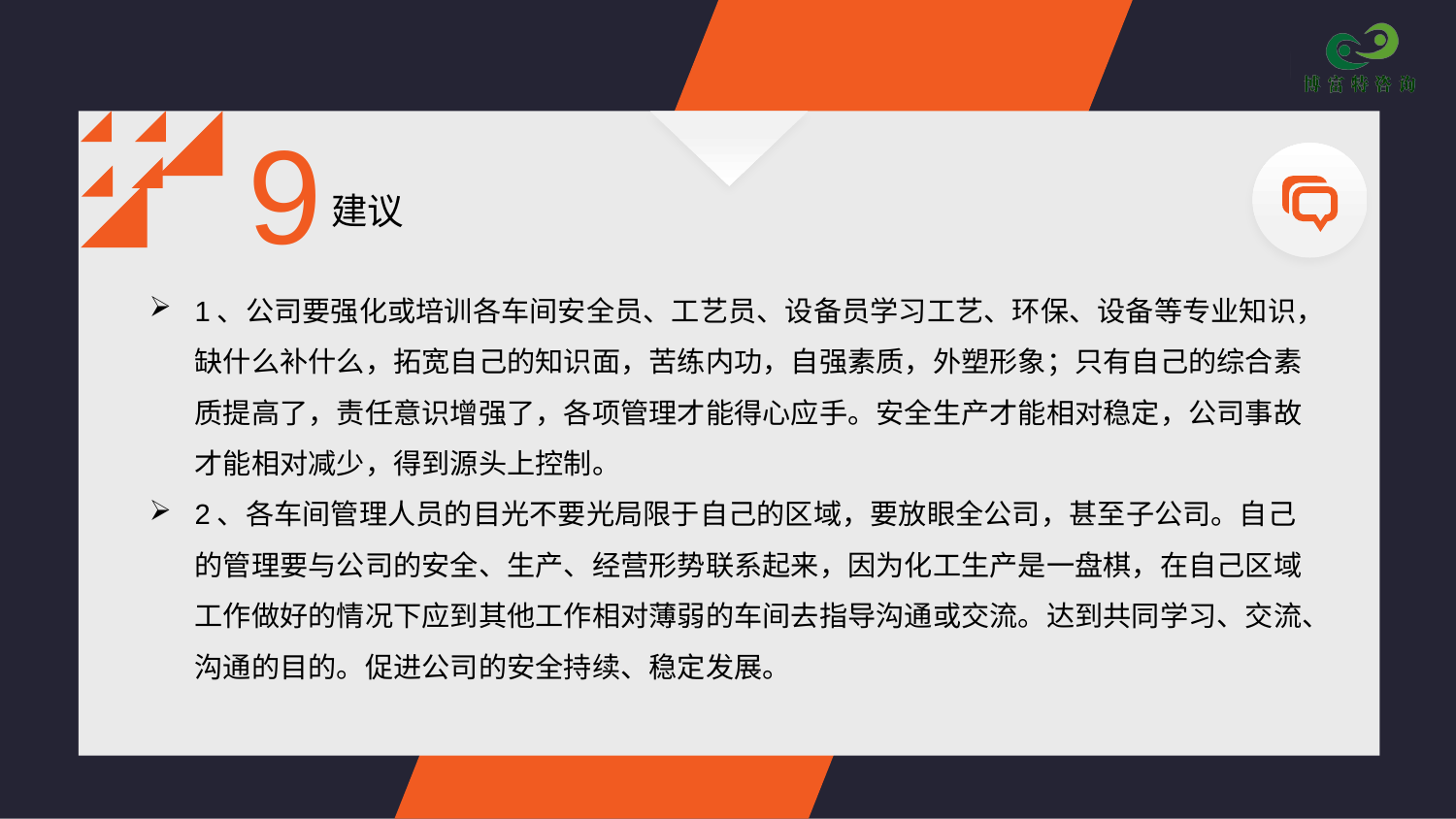

9

建议
1、公司要强化或培训各车间安全员、工艺员、设备员学习工艺、环保、设备等专业知识，缺什么补什么，拓宽自己的知识面，苦练内功，自强素质，外塑形象；只有自己的综合素质提高了，责任意识增强了，各项管理才能得心应手。安全生产才能相对稳定，公司事故才能相对减少，得到源头上控制。
2、各车间管理人员的目光不要光局限于自己的区域，要放眼全公司，甚至子公司。自己的管理要与公司的安全、生产、经营形势联系起来，因为化工生产是一盘棋，在自己区域工作做好的情况下应到其他工作相对薄弱的车间去指导沟通或交流。达到共同学习、交流、沟通的目的。促进公司的安全持续、稳定发展。